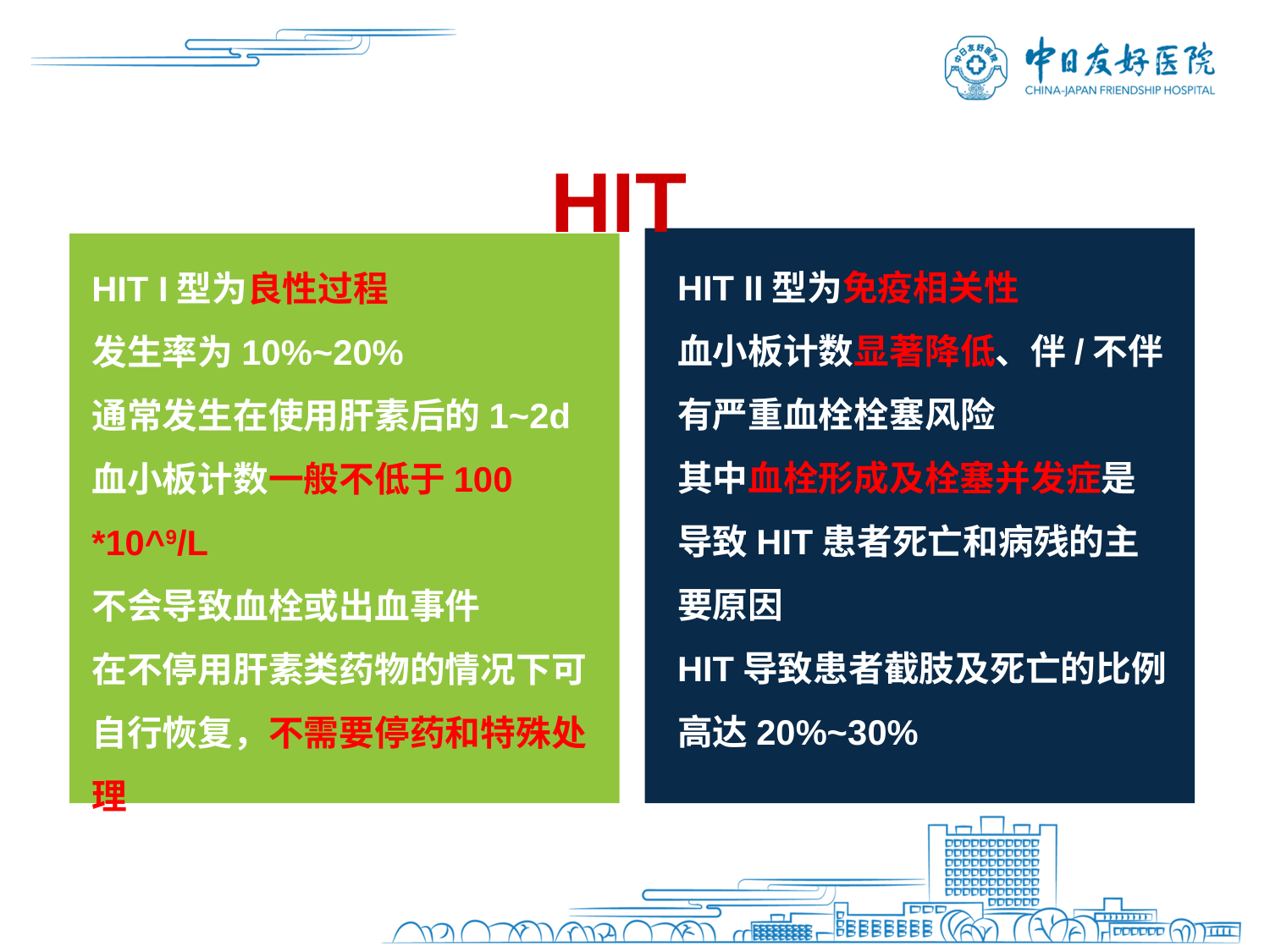

HIT

HIT I型为良性过程
发生率为10%~20%
通常发生在使用肝素后的1~2d
血小板计数一般不低于100 *10^9/L
不会导致血栓或出血事件
在不停用肝素类药物的情况下可自行恢复，不需要停药和特殊处理
HIT II型为免疫相关性
血小板计数显著降低、伴/不伴有严重血栓栓塞风险
其中血栓形成及栓塞并发症是导致HIT患者死亡和病残的主要原因
HIT导致患者截肢及死亡的比例高达20%~30%